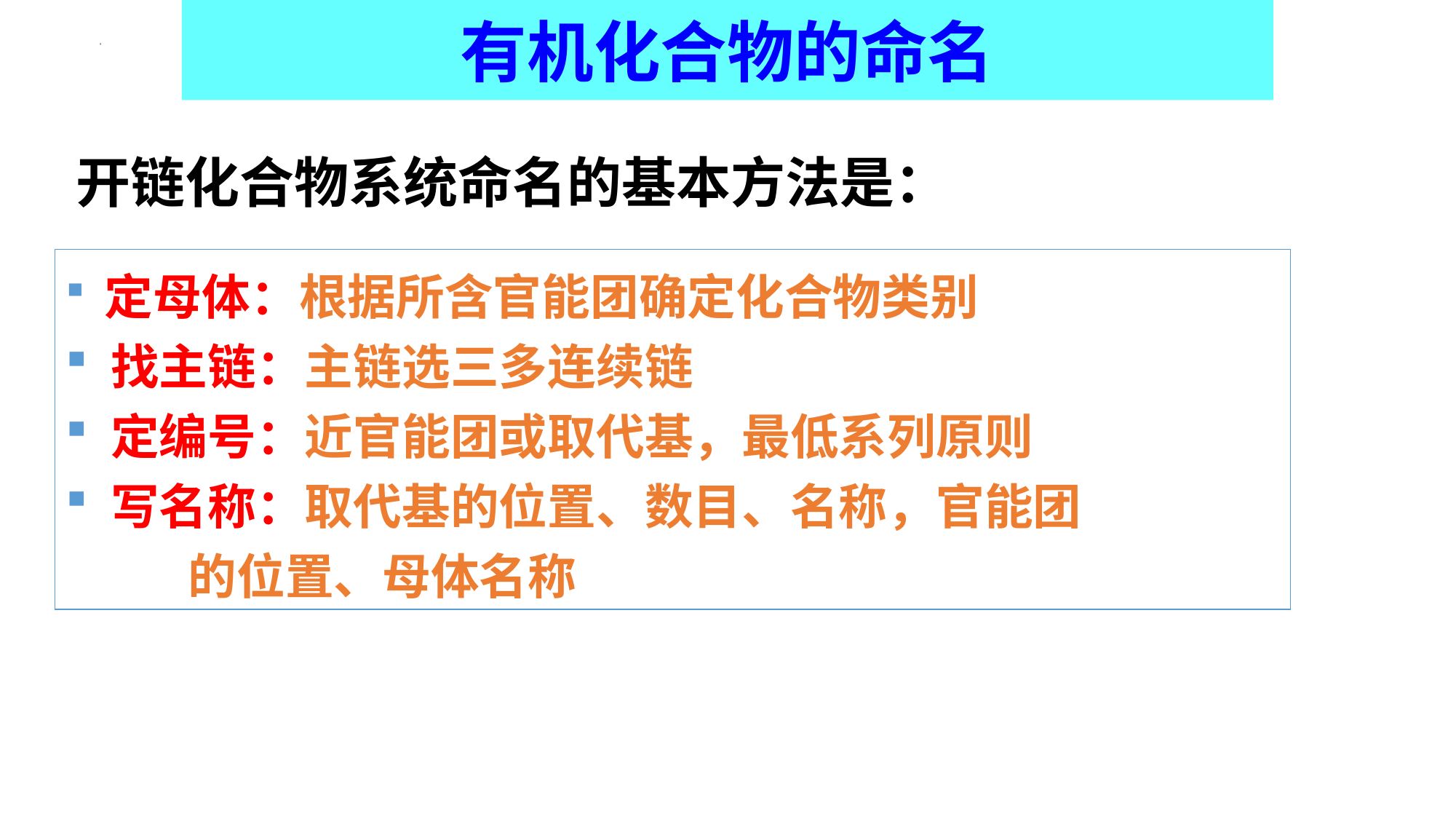

有机化合物的命名
开链化合物系统命名的基本方法是：
 定母体：根据所含官能团确定化合物类别
 找主链：主链选三多连续链
 定编号：近官能团或取代基，最低系列原则
 写名称：取代基的位置、数目、名称，官能团
          的位置、母体名称